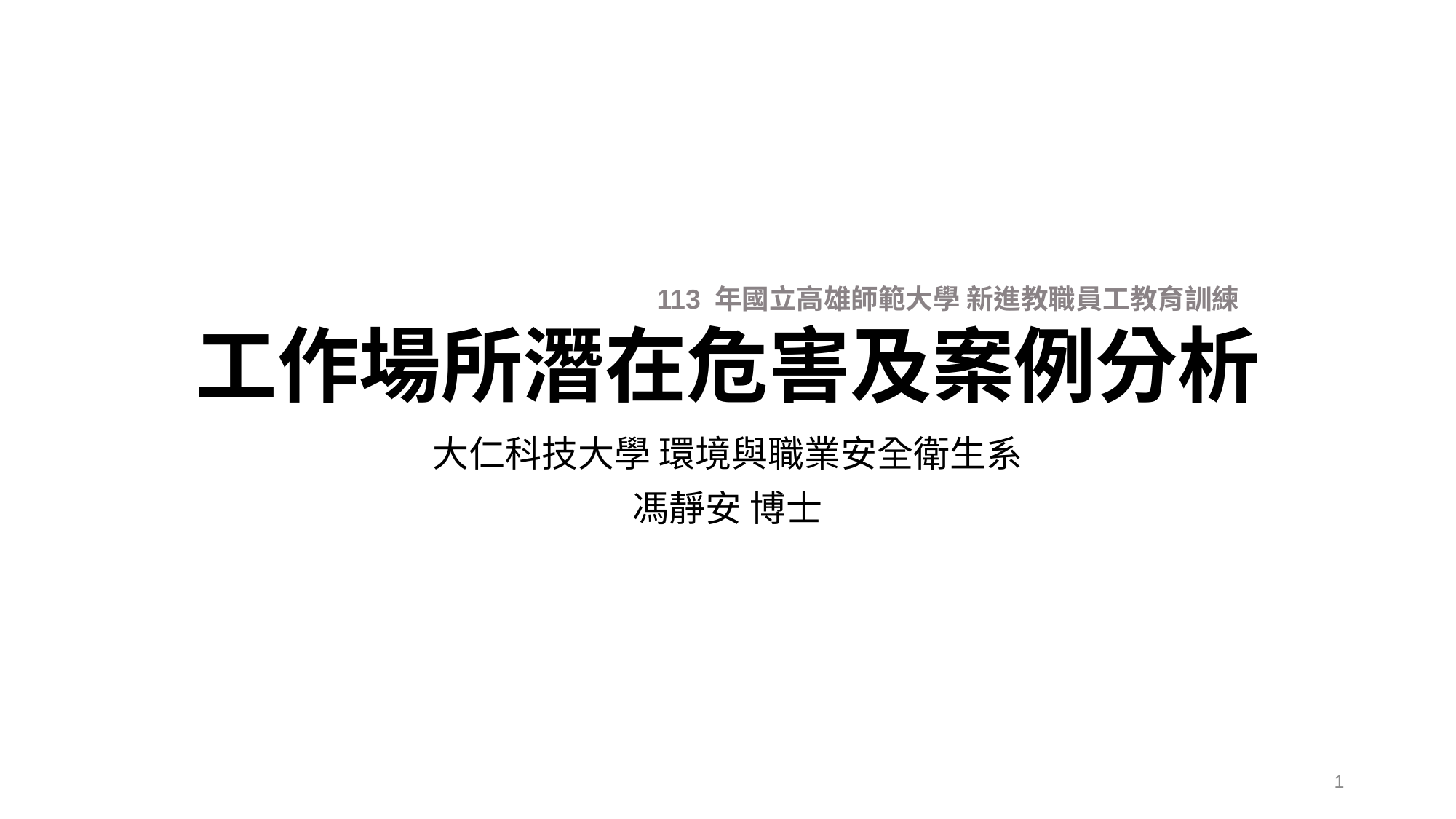

# 工作場所潛在危害及案例分析
113 年國立高雄師範大學 新進教職員工教育訓練
大仁科技大學 環境與職業安全衛生系
馮靜安 博士
1